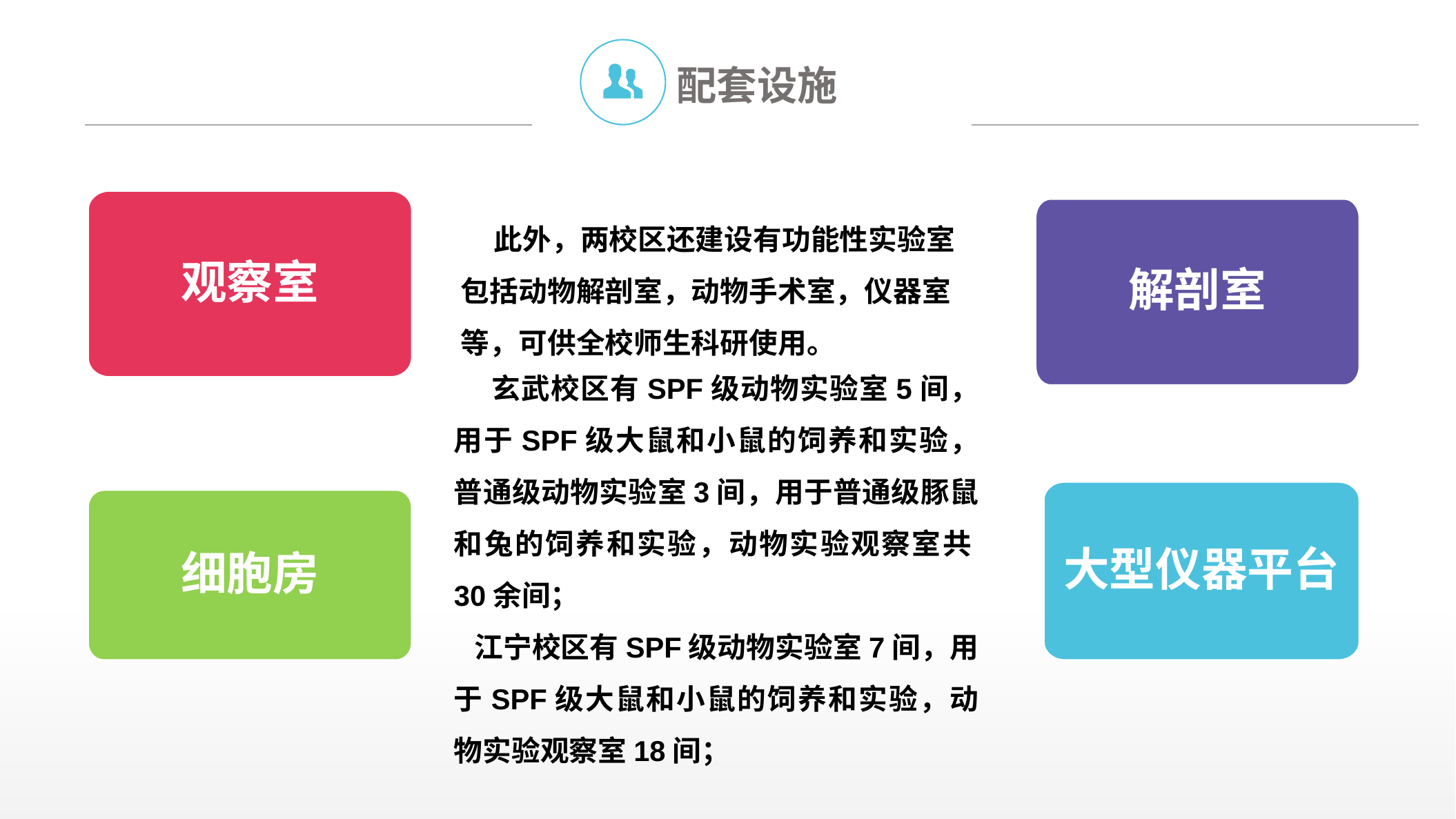

配套设施
观察室
    此外，两校区还建设有功能性实验室包括动物解剖室，动物手术室，仪器室等，可供全校师生科研使用。
解剖室
    玄武校区有SPF级动物实验室5间， 用于SPF级大鼠和小鼠的饲养和实验，普通级动物实验室3间，用于普通级豚鼠和兔的饲养和实验，动物实验观察室共30余间；
  江宁校区有SPF级动物实验室7间，用于SPF级大鼠和小鼠的饲养和实验，动物实验观察室18间；
大型仪器平台
细胞房